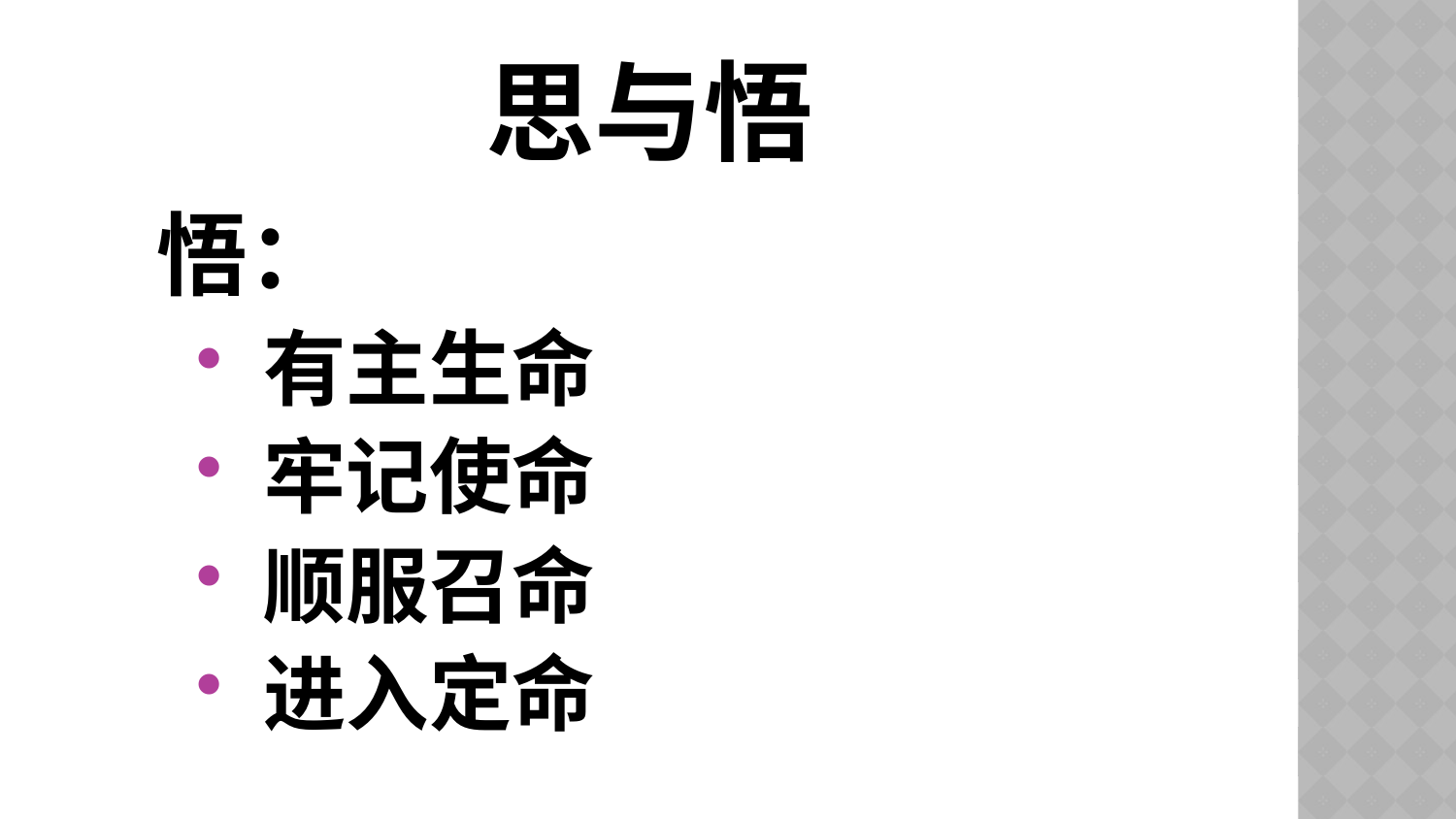

# 思与悟
悟：
有主生命
牢记使命
顺服召命
进入定命